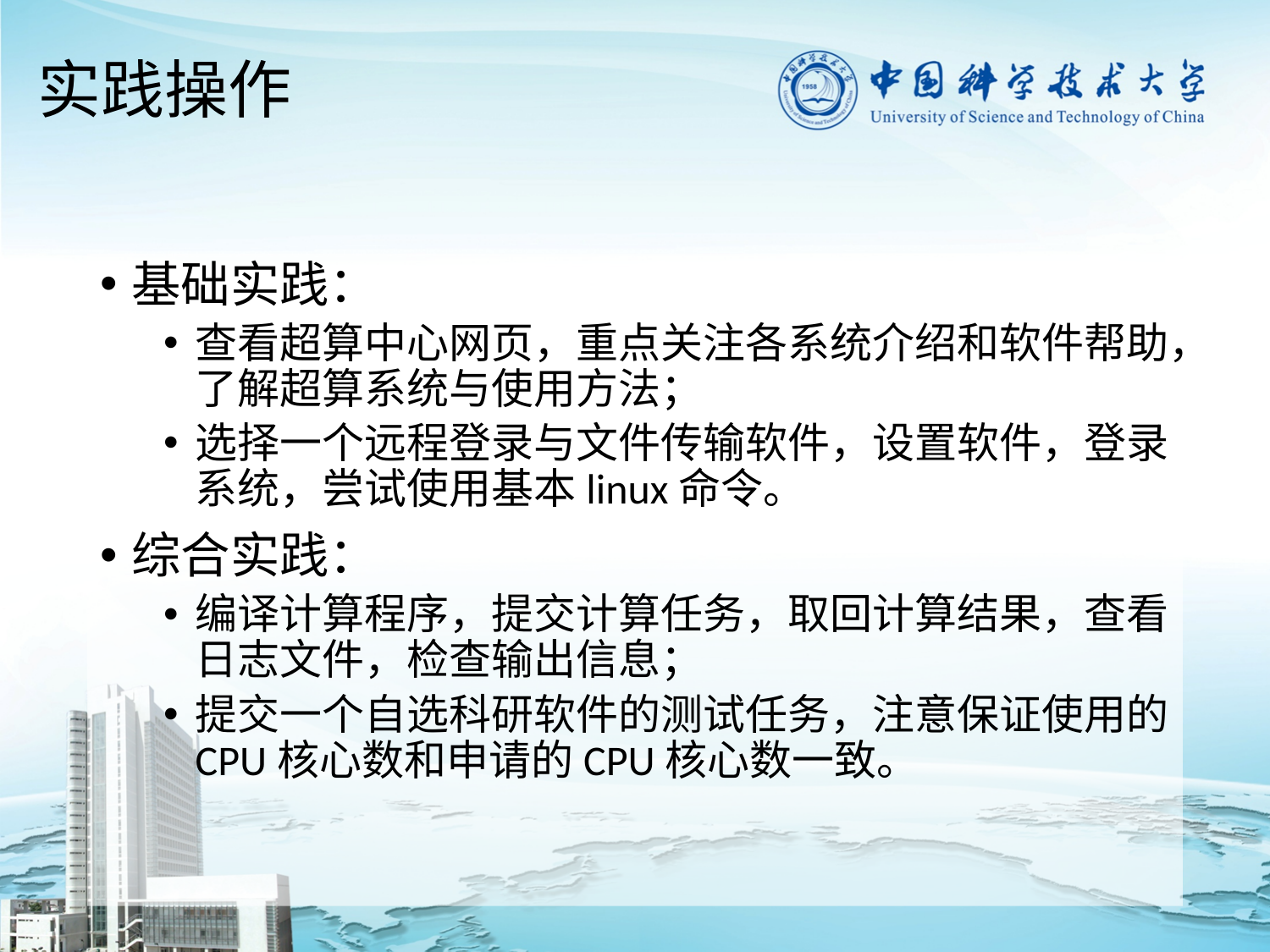

# 实践操作
基础实践：
查看超算中心网页，重点关注各系统介绍和软件帮助，了解超算系统与使用方法；
选择一个远程登录与文件传输软件，设置软件，登录系统，尝试使用基本linux命令。
综合实践：
编译计算程序，提交计算任务，取回计算结果，查看日志文件，检查输出信息；
提交一个自选科研软件的测试任务，注意保证使用的CPU核心数和申请的CPU核心数一致。